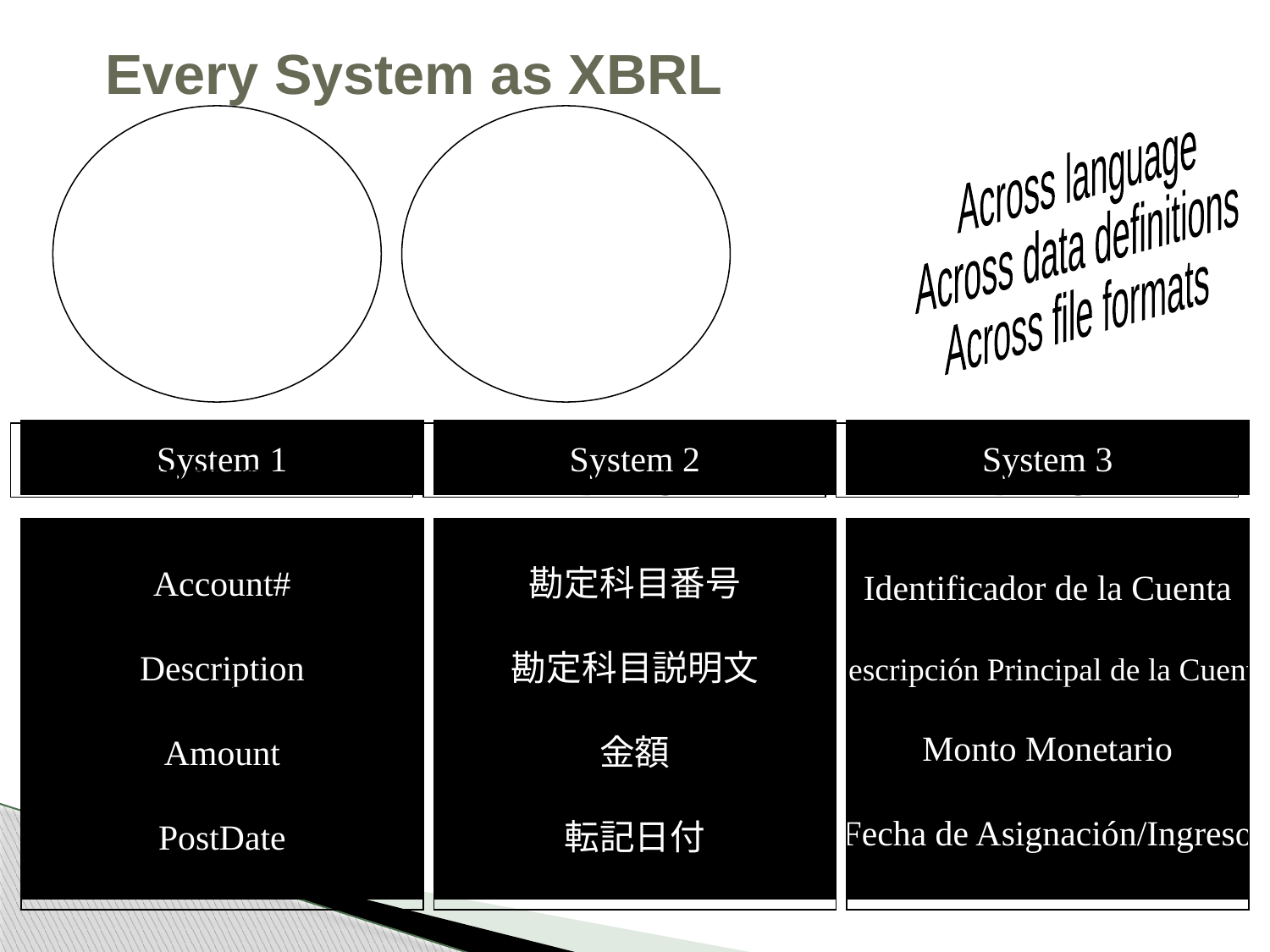

Every System as XBRL

Across language
Across data definitions
Across file formats
System 1
System 2
System 3

XBRL GL

XBRL GL

XBRL GL
Account#

Description

Amount

PostDate
勘定科目番号

勘定科目説明文

金額

転記日付
Identificador de la Cuenta

Descripción Principal de la Cuenta

Monto Monetario

Fecha de Asignación/Ingreso

accountMainID

accountMainDescription

amount

postingDate

accountMainID

accountMainDescription

amount

postingDate

accountMainID

accountMainDescription

amount

postingDate